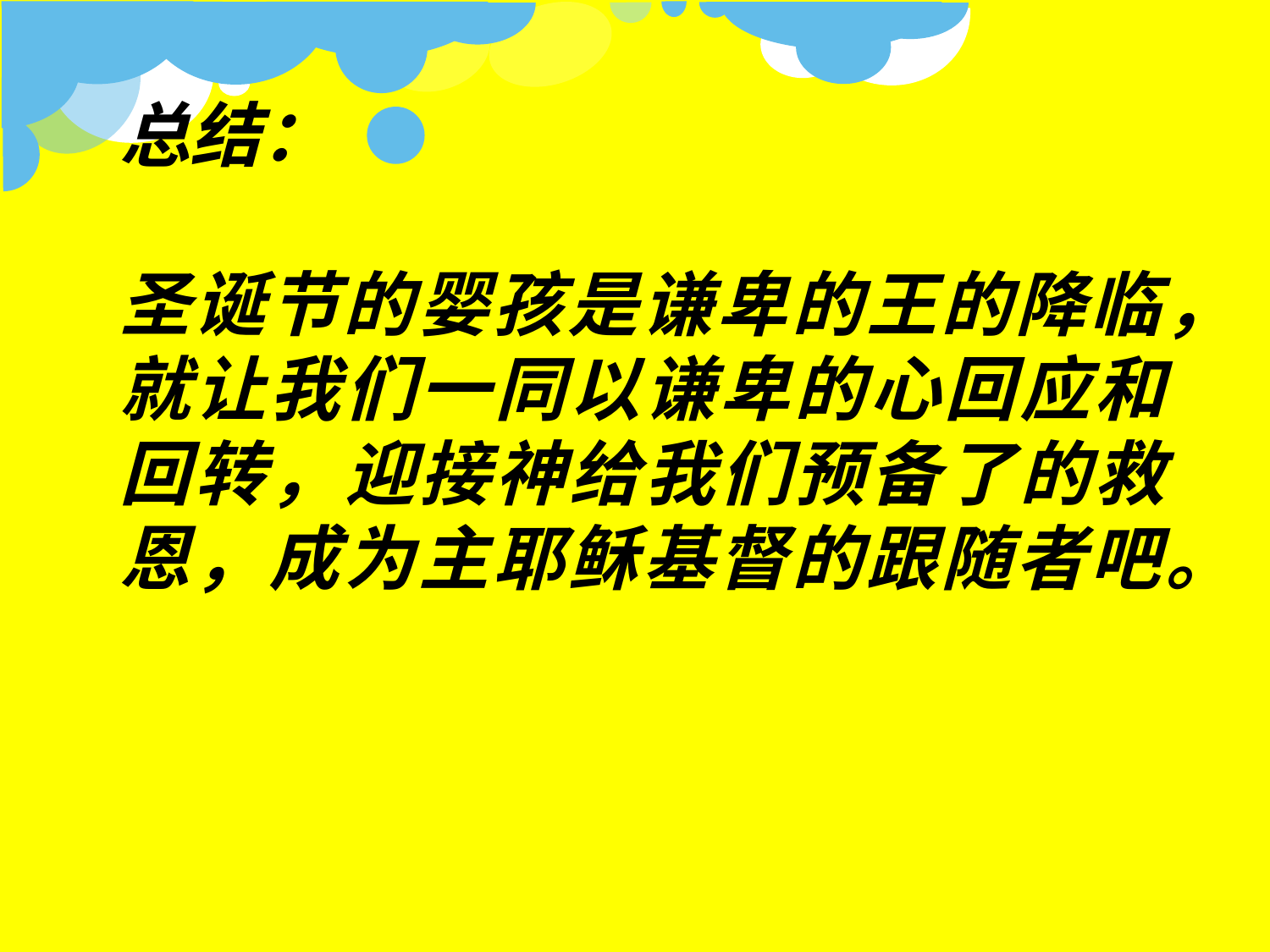

总结：

圣诞节的婴孩是谦卑的王的降临，就让我们一同以谦卑的心回应和回转，迎接神给我们预备了的救恩，成为主耶稣基督的跟随者吧。